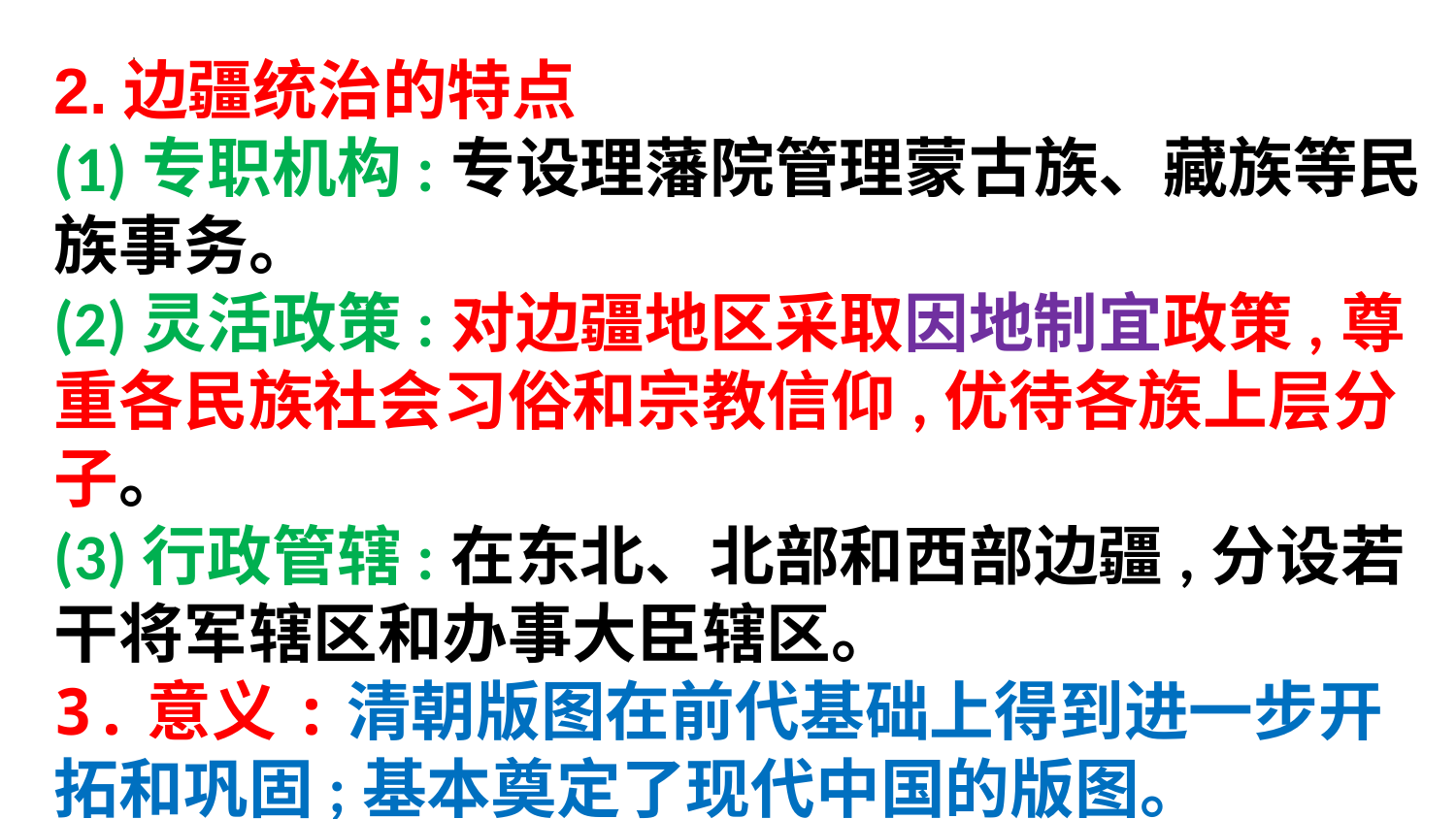

2.边疆统治的特点
(1)专职机构:专设理藩院管理蒙古族、藏族等民族事务。
(2)灵活政策:对边疆地区采取因地制宜政策,尊重各民族社会习俗和宗教信仰,优待各族上层分子。
(3)行政管辖:在东北、北部和西部边疆,分设若干将军辖区和办事大臣辖区。
3.意义:清朝版图在前代基础上得到进一步开拓和巩固;基本奠定了现代中国的版图。